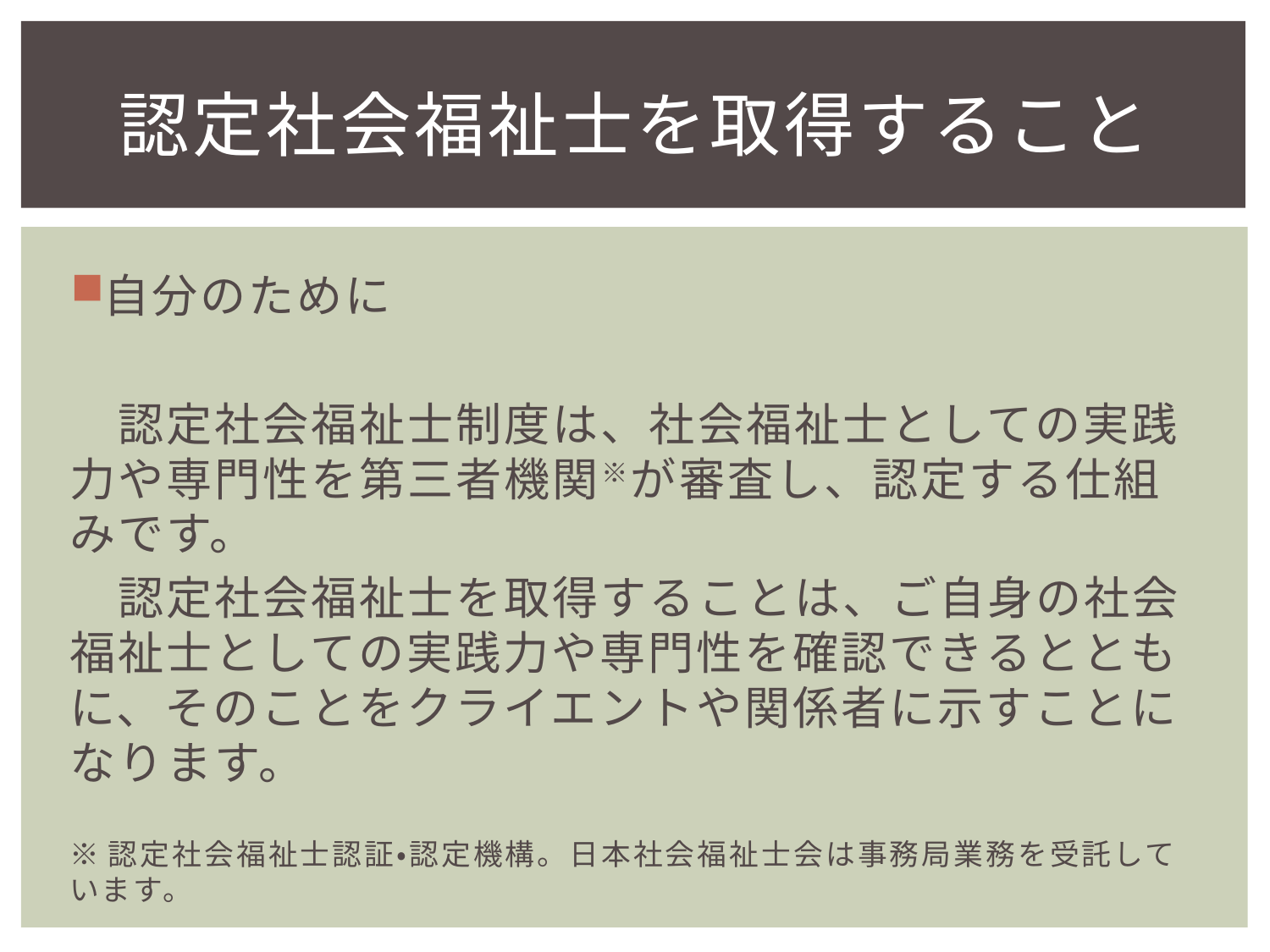

# 認定社会福祉士を取得すること
自分のために

　認定社会福祉士制度は、社会福祉士としての実践力や専門性を第三者機関※が審査し、認定する仕組みです。
　認定社会福祉士を取得することは、ご自身の社会福祉士としての実践力や専門性を確認できるとともに、そのことをクライエントや関係者に示すことになります。

※認定社会福祉士認証・認定機構。日本社会福祉士会は事務局業務を受託しています。